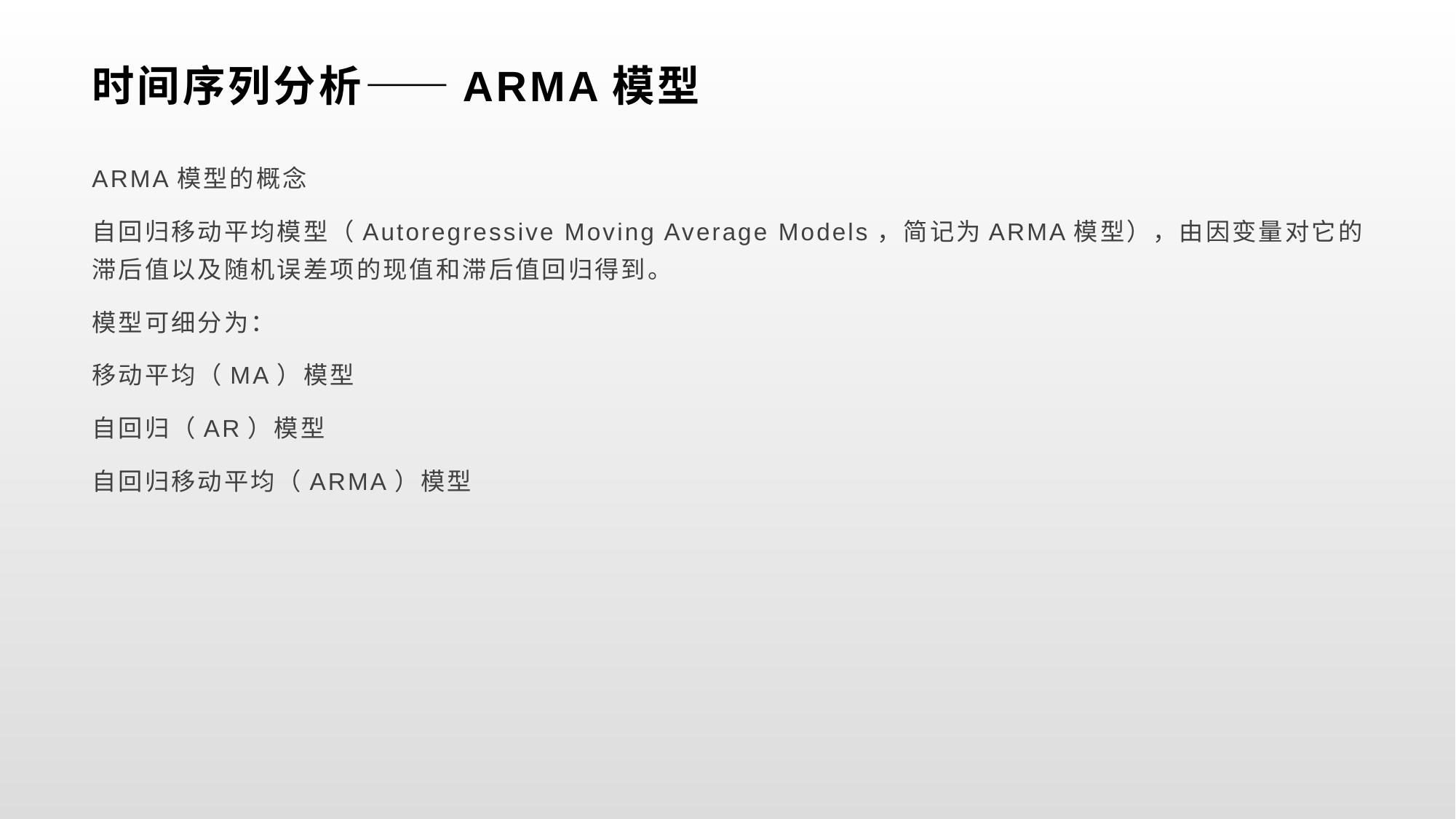

时间序列分析——ARMA模型
ARMA模型的概念
自回归移动平均模型（Autoregressive Moving Average Models，简记为ARMA模型），由因变量对它的滞后值以及随机误差项的现值和滞后值回归得到。
模型可细分为：
移动平均（MA）模型
自回归（AR）模型
自回归移动平均（ARMA）模型